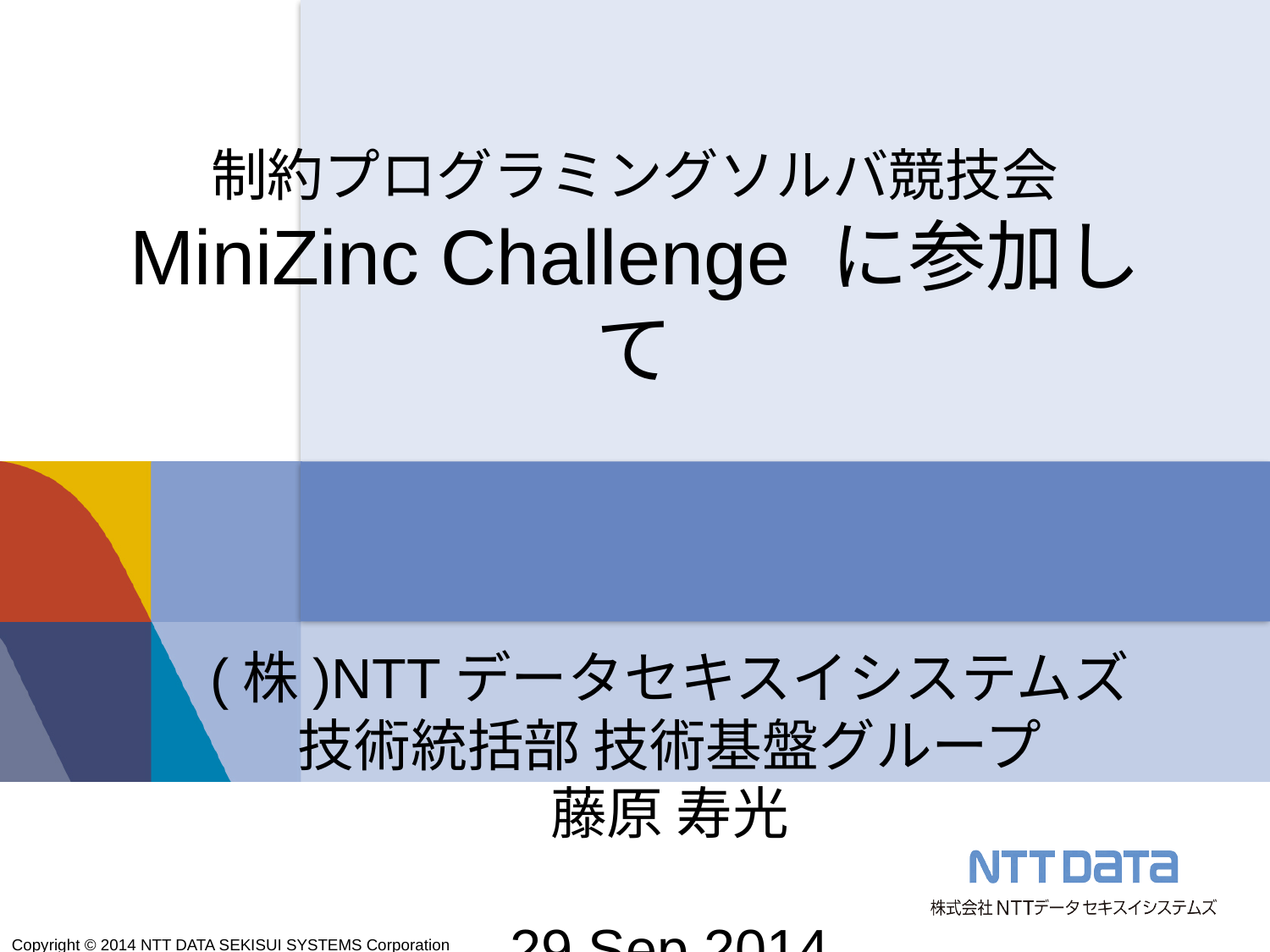

# 制約プログラミングソルバ競技会 MiniZinc Challenge に参加して
(株)NTTデータセキスイシステムズ
技術統括部 技術基盤グループ
藤原 寿光

29 Sep 2014